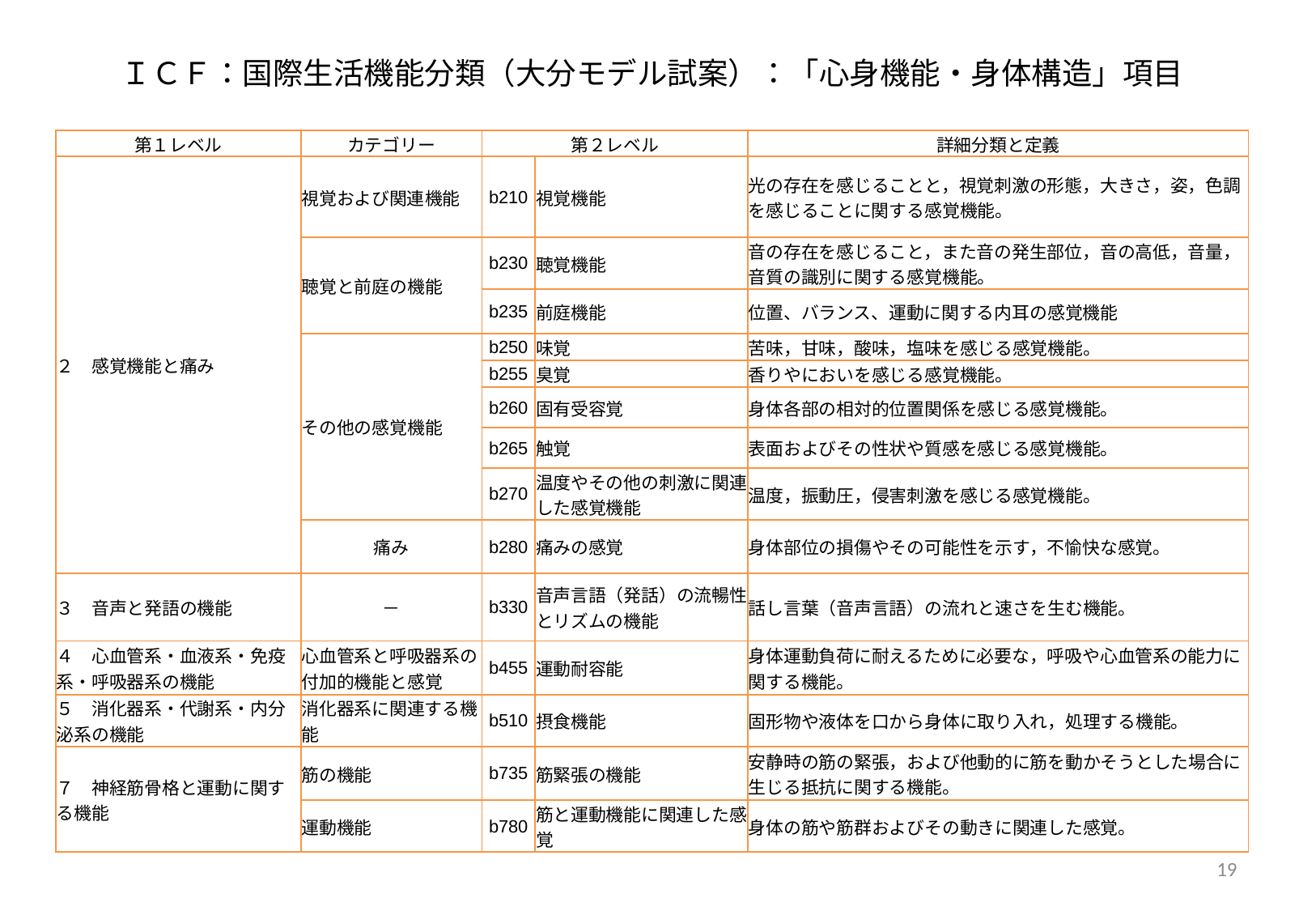

ＩＣＦ：国際生活機能分類（大分モデル試案）：「心身機能・身体構造」項目
| 第１レベル | カテゴリー | 第２レベル |  | 詳細分類と定義 |
| --- | --- | --- | --- | --- |
| ２　感覚機能と痛み | 視覚および関連機能 | b210 | 視覚機能 | 光の存在を感じることと，視覚刺激の形態，大きさ，姿，色調を感じることに関する感覚機能。 |
|  | 聴覚と前庭の機能 | b230 | 聴覚機能 | 音の存在を感じること，また音の発生部位，音の高低，音量，音質の識別に関する感覚機能。 |
|  |  | b235 | 前庭機能 | 位置、バランス、運動に関する内耳の感覚機能 |
|  | その他の感覚機能 | b250 | 味覚 | 苦味，甘味，酸味，塩味を感じる感覚機能。 |
|  |  | b255 | 臭覚 | 香りやにおいを感じる感覚機能。 |
|  |  | b260 | 固有受容覚 | 身体各部の相対的位置関係を感じる感覚機能。 |
|  |  | b265 | 触覚 | 表面およびその性状や質感を感じる感覚機能。 |
|  |  | b270 | 温度やその他の刺激に関連した感覚機能 | 温度，振動圧，侵害刺激を感じる感覚機能。 |
|  | 痛み | b280 | 痛みの感覚 | 身体部位の損傷やその可能性を示す，不愉快な感覚。 |
| ３　音声と発語の機能 | － | b330 | 音声言語（発話）の流暢性とリズムの機能 | 話し言葉（音声言語）の流れと速さを生む機能。 |
| ４　心血管系・血液系・免疫系・呼吸器系の機能 | 心血管系と呼吸器系の付加的機能と感覚 | b455 | 運動耐容能 | 身体運動負荷に耐えるために必要な，呼吸や心血管系の能力に関する機能。 |
| ５　消化器系・代謝系・内分泌系の機能 | 消化器系に関連する機能 | b510 | 摂食機能 | 固形物や液体を口から身体に取り入れ，処理する機能。 |
| ７　神経筋骨格と運動に関する機能 | 筋の機能 | b735 | 筋緊張の機能 | 安静時の筋の緊張，および他動的に筋を動かそうとした場合に生じる抵抗に関する機能。 |
|  | 運動機能 | b780 | 筋と運動機能に関連した感覚 | 身体の筋や筋群およびその動きに関連した感覚。 |
19